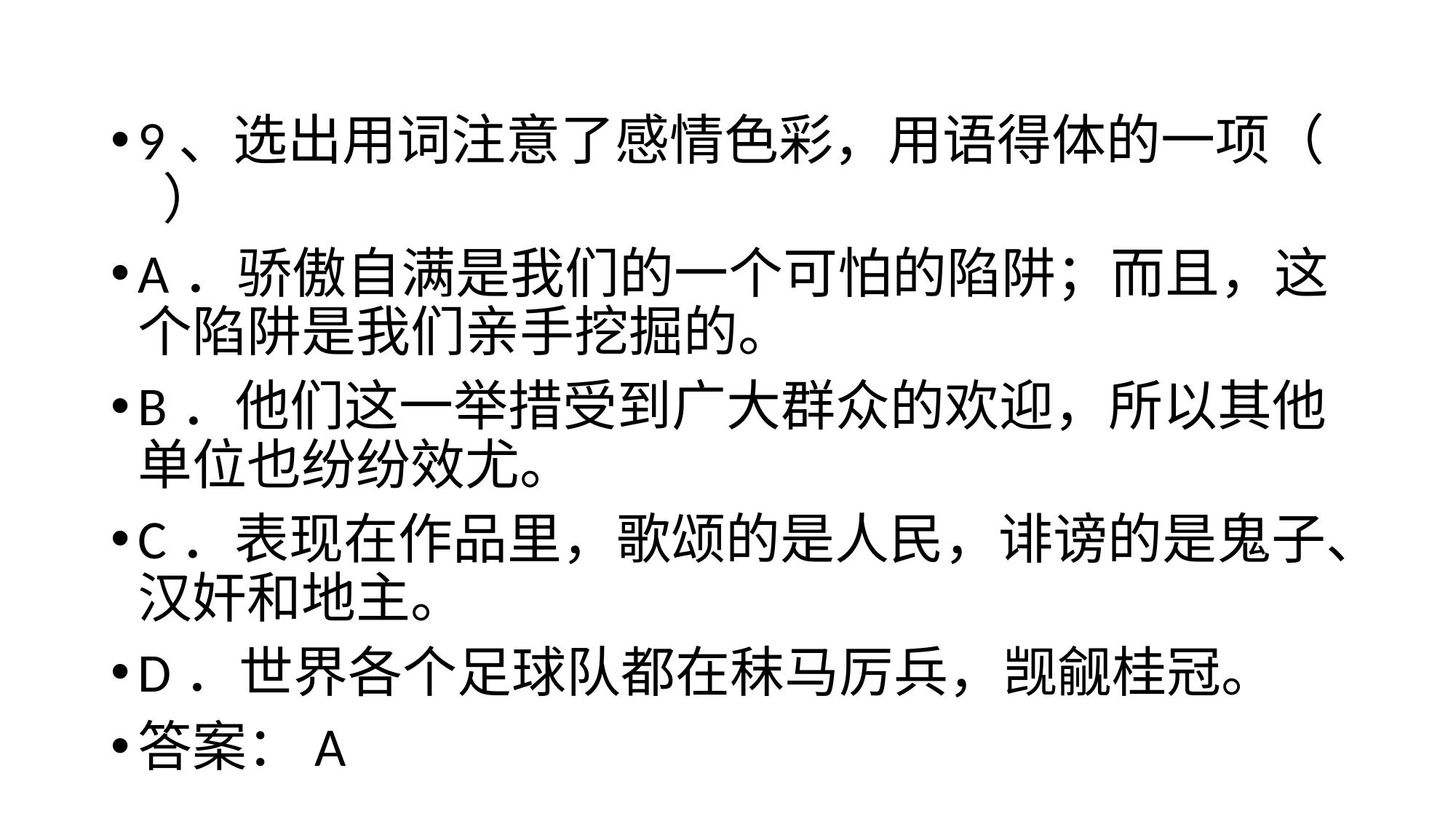

9、选出用词注意了感情色彩，用语得体的一项（    ）
A．骄傲自满是我们的一个可怕的陷阱；而且，这个陷阱是我们亲手挖掘的。
B．他们这一举措受到广大群众的欢迎，所以其他单位也纷纷效尤。
C．表现在作品里，歌颂的是人民，诽谤的是鬼子、汉奸和地主。
D．世界各个足球队都在秣马厉兵，觊觎桂冠。
答案：A